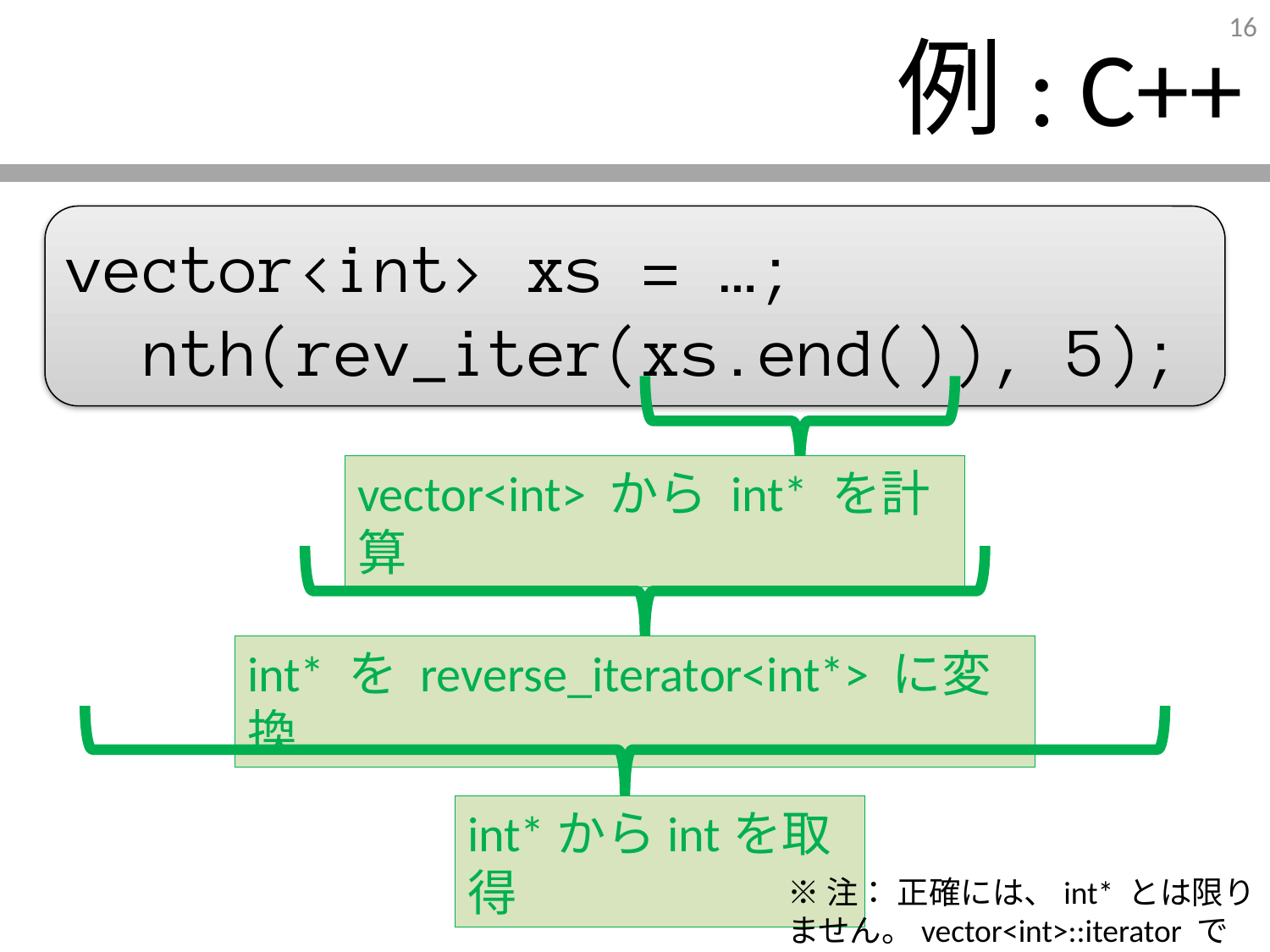

# 例: C++
vector<int> xs = …;
  nth(rev_iter(xs.end()), 5);

vector<int> から int* を計算

int* を reverse_iterator<int*> に変換

int*からintを取得
※注： 正確には、int* とは限り
ません。vector<int>::iterator です